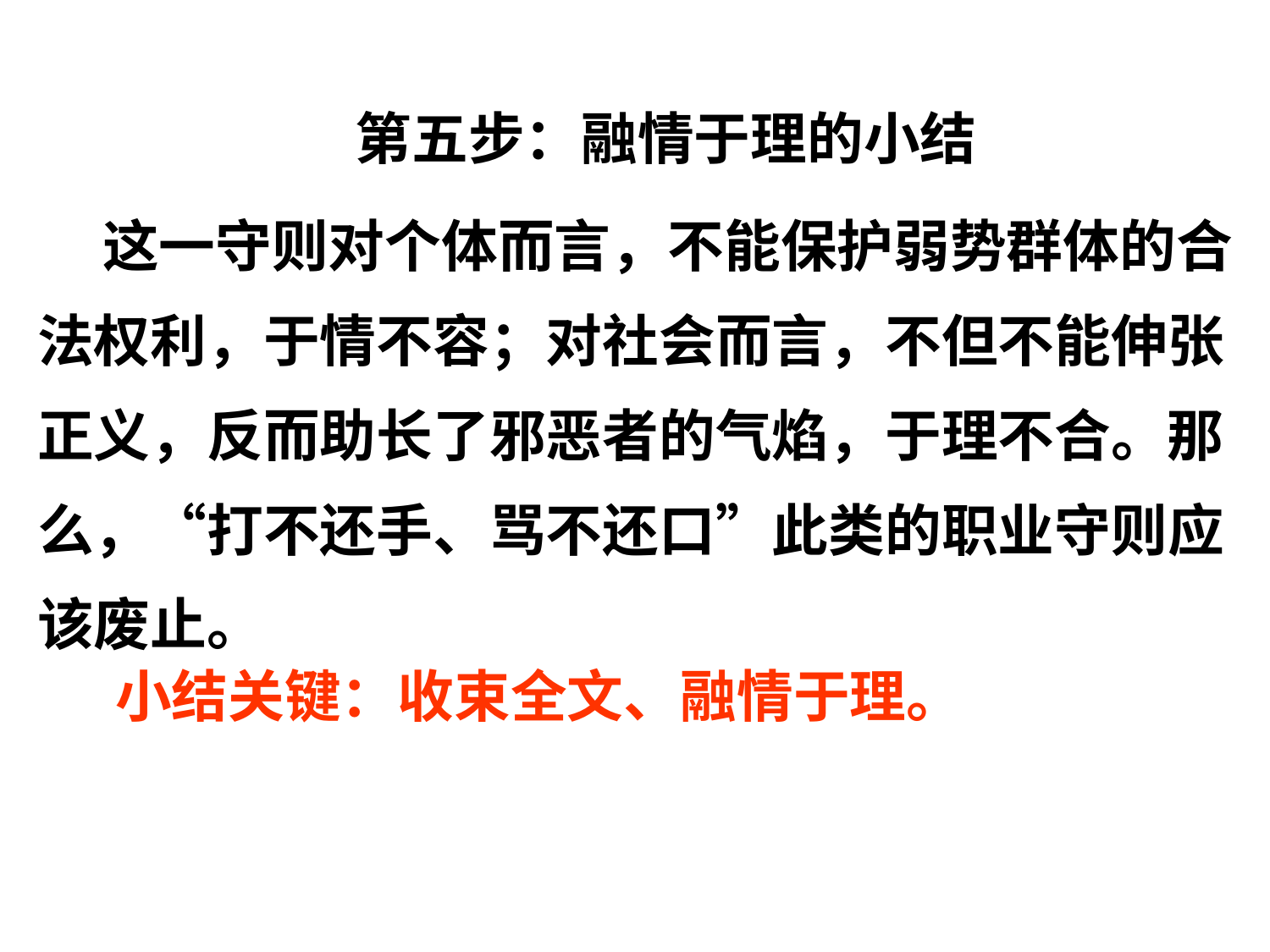

第五步：融情于理的小结
    这一守则对个体而言，不能保护弱势群体的合法权利，于情不容；对社会而言，不但不能伸张正义，反而助长了邪恶者的气焰，于理不合。那么，“打不还手、骂不还口”此类的职业守则应该废止。
     小结关键：收束全文、融情于理。